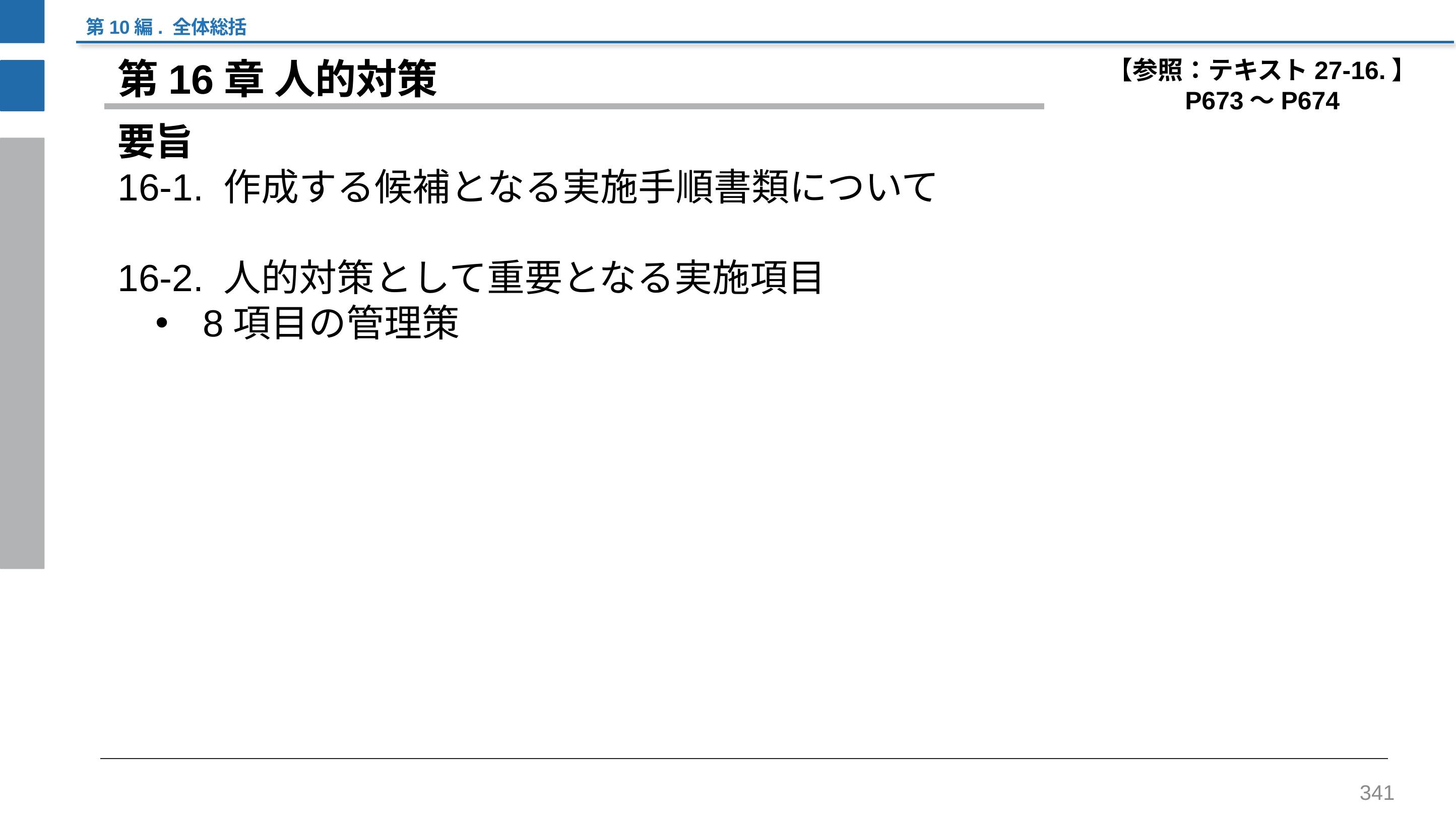

第10編. 全体総括
【参照：テキスト27-16.】
P673～P674
第16章 人的対策
要旨
16-1. 作成する候補となる実施手順書類について

16-2. 人的対策として重要となる実施項目
8項目の管理策
341